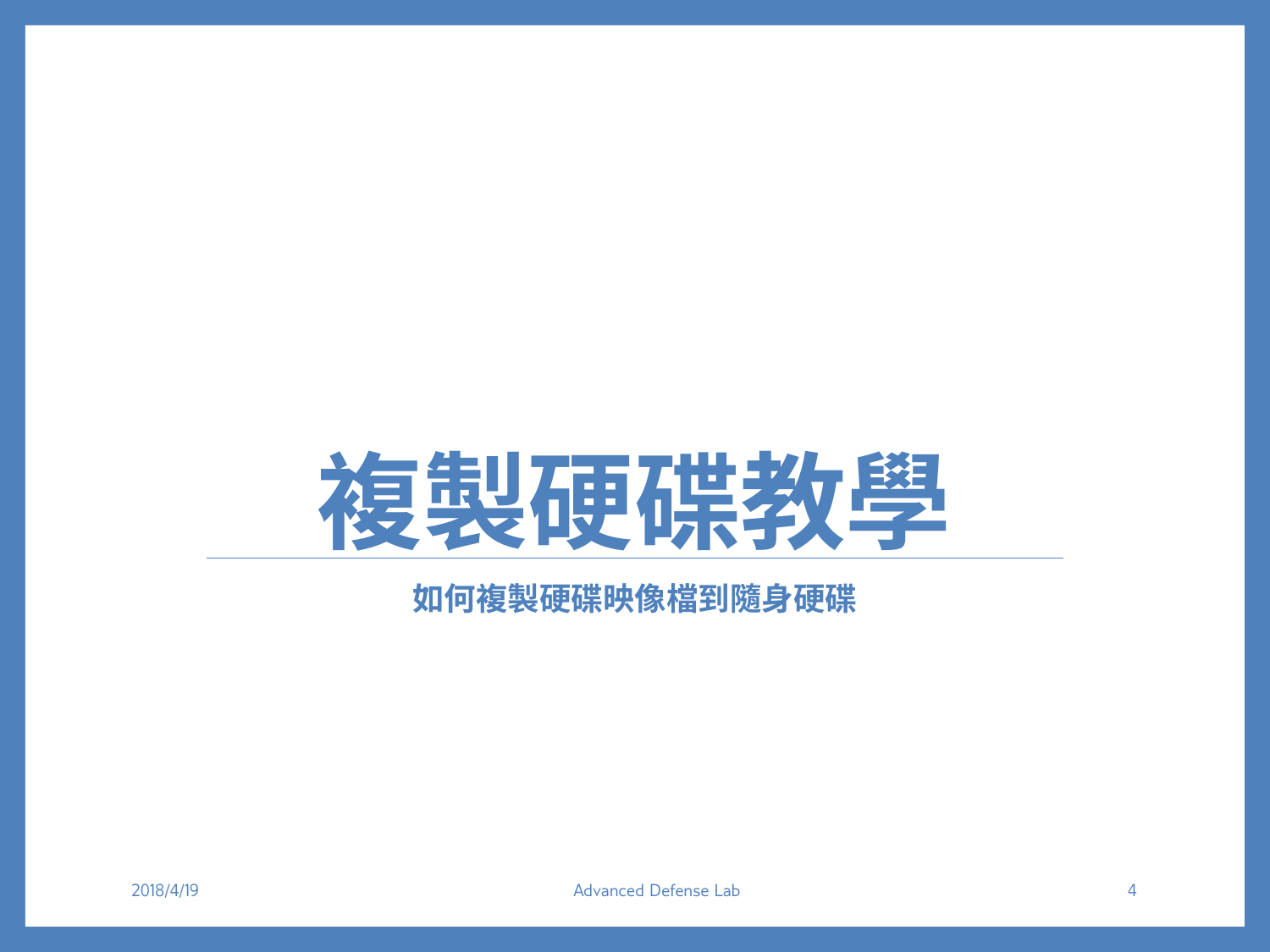

# 複製硬碟教學
如何複製硬碟映像檔到隨身硬碟
2018/4/19
Advanced Defense Lab
4